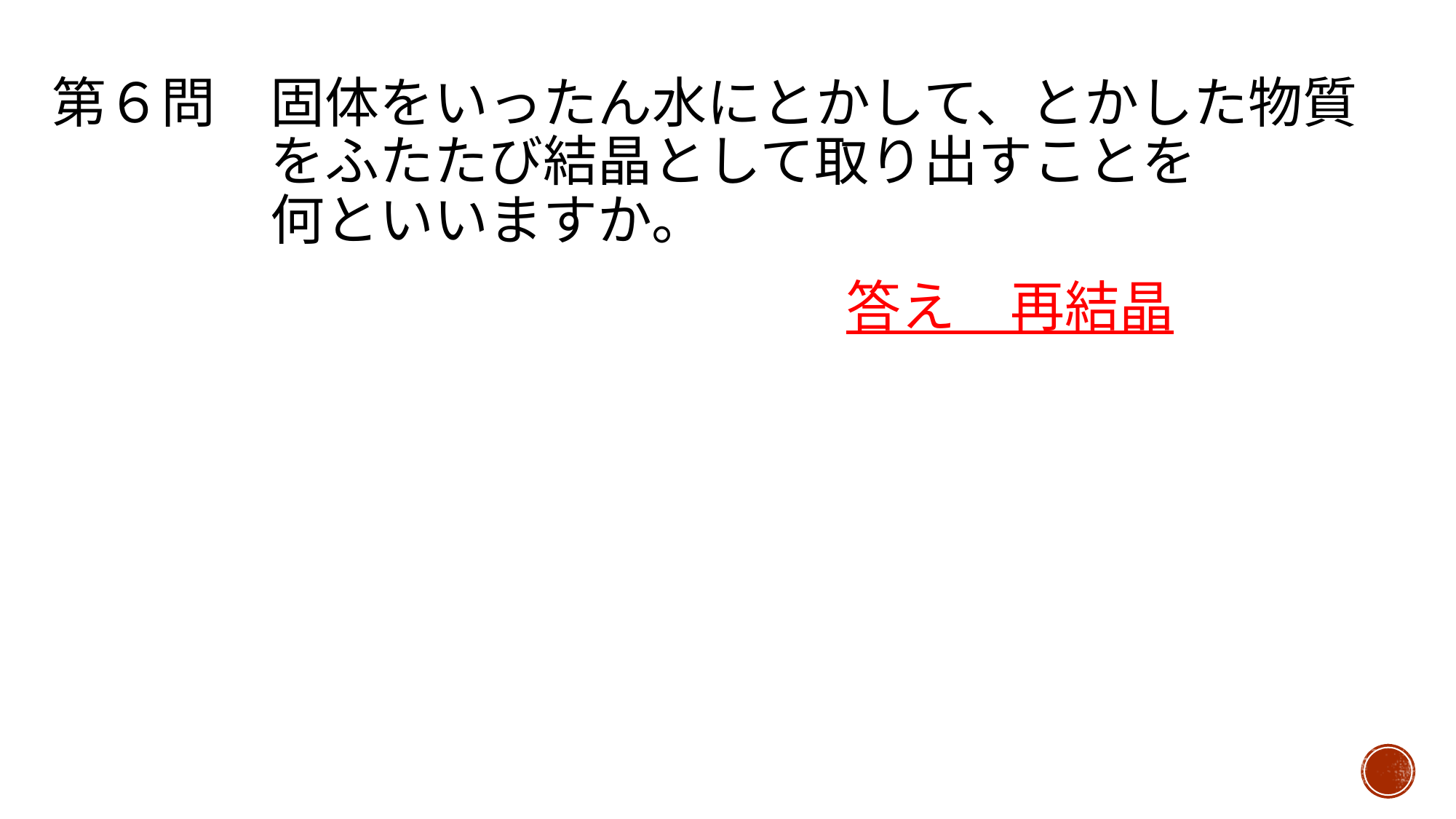

# 第６問　固体をいったん水にとかして、とかした物質 　　　　をふたたび結晶として取り出すことを 　　　　何といいますか。
答え　再結晶